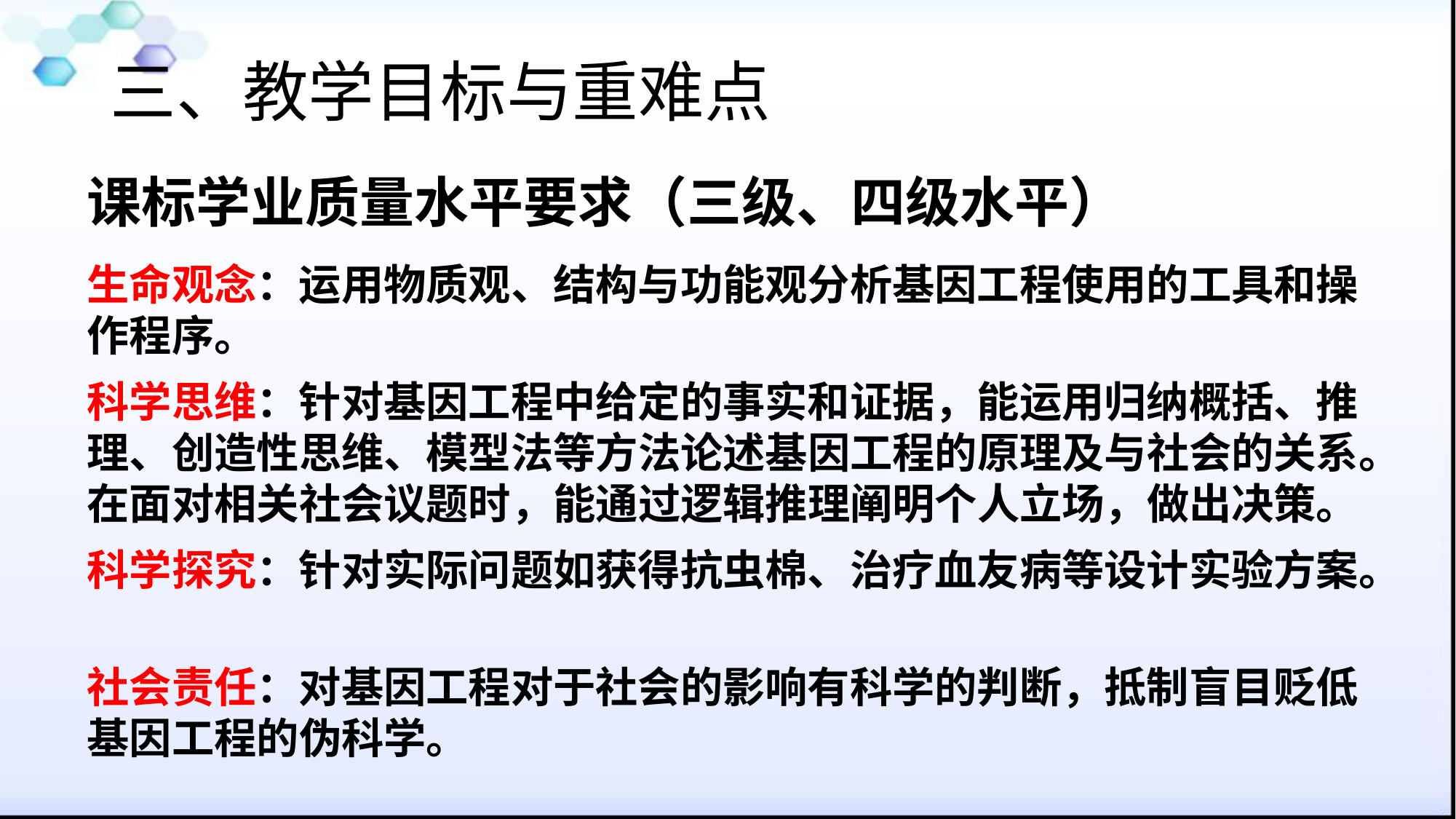

三、教学目标与重难点
# 课标学业质量水平要求（三级、四级水平）
生命观念：运用物质观、结构与功能观分析基因工程使用的工具和操作程序。
科学思维：针对基因工程中给定的事实和证据，能运用归纳概括、推理、创造性思维、模型法等方法论述基因工程的原理及与社会的关系。在面对相关社会议题时，能通过逻辑推理阐明个人立场，做出决策。
科学探究：针对实际问题如获得抗虫棉、治疗血友病等设计实验方案。
社会责任：对基因工程对于社会的影响有科学的判断，抵制盲目贬低基因工程的伪科学。